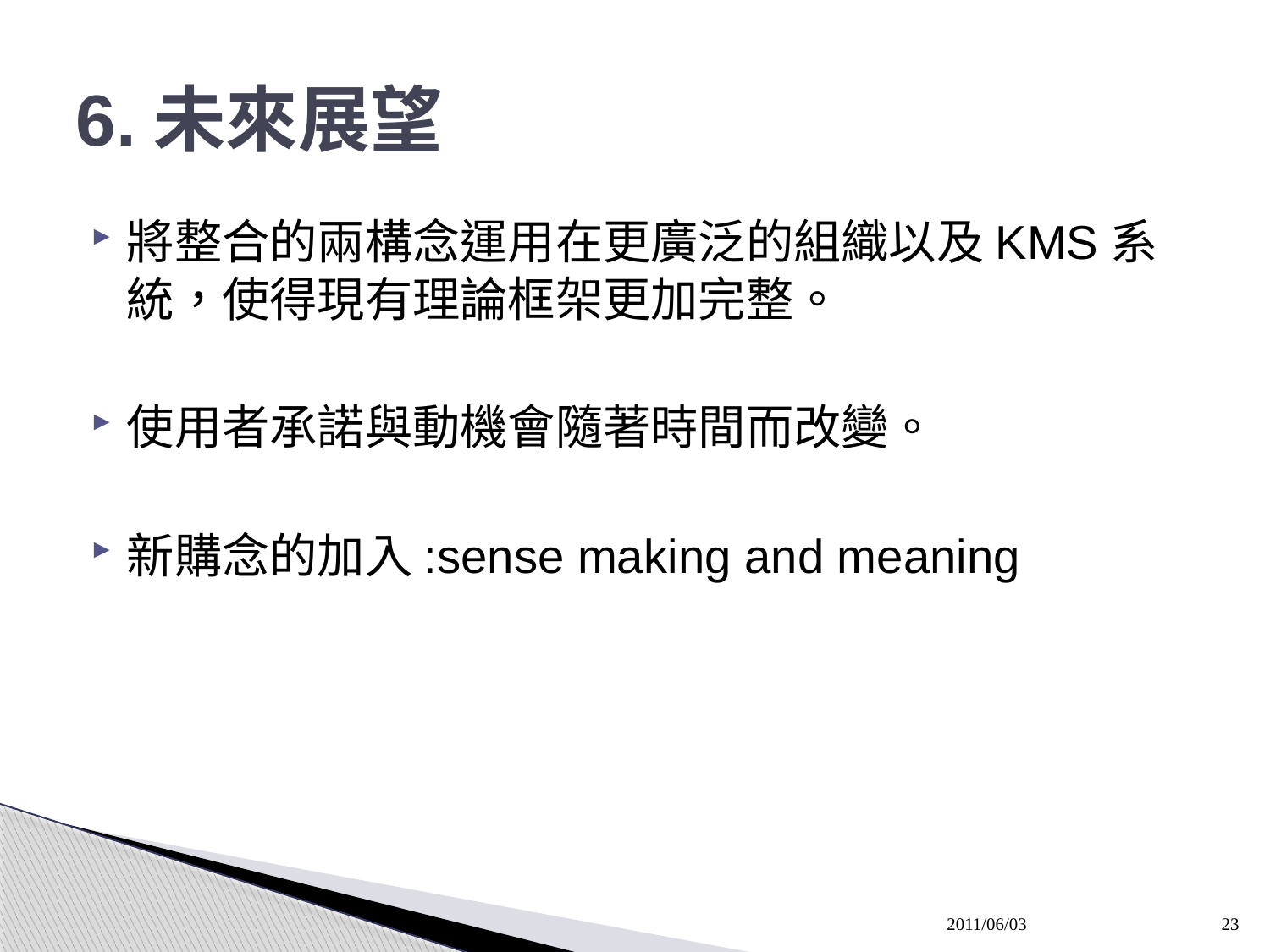

# 6.未來展望
將整合的兩構念運用在更廣泛的組織以及KMS系統，使得現有理論框架更加完整。

使用者承諾與動機會隨著時間而改變。

新購念的加入:sense making and meaning
2011/06/03
23